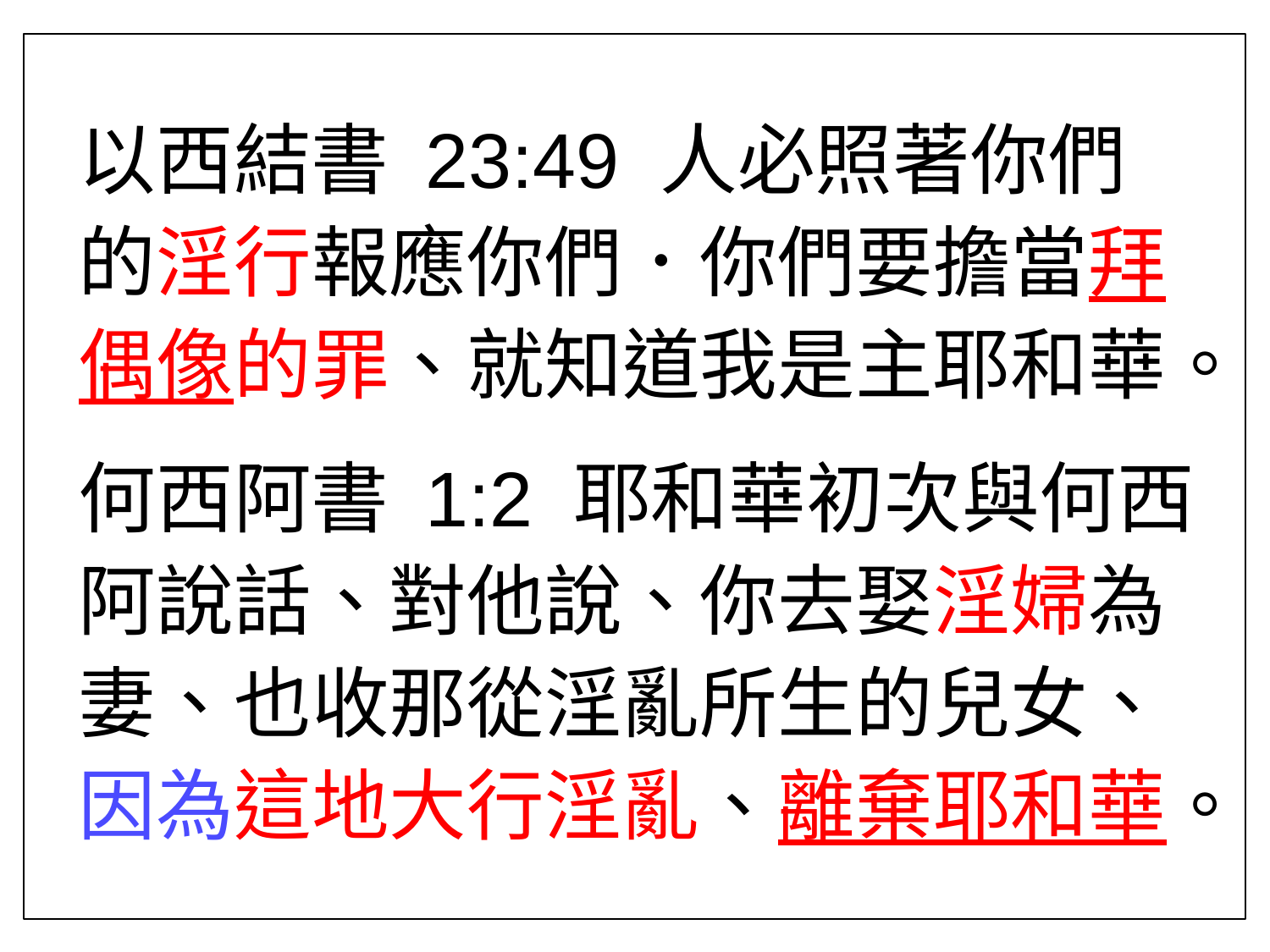

以西結書 23:49 人必照著你們的淫行報應你們．你們要擔當拜偶像的罪、就知道我是主耶和華。
何西阿書 1:2 耶和華初次與何西阿說話、對他說、你去娶淫婦為妻、也收那從淫亂所生的兒女、因為這地大行淫亂、離棄耶和華。